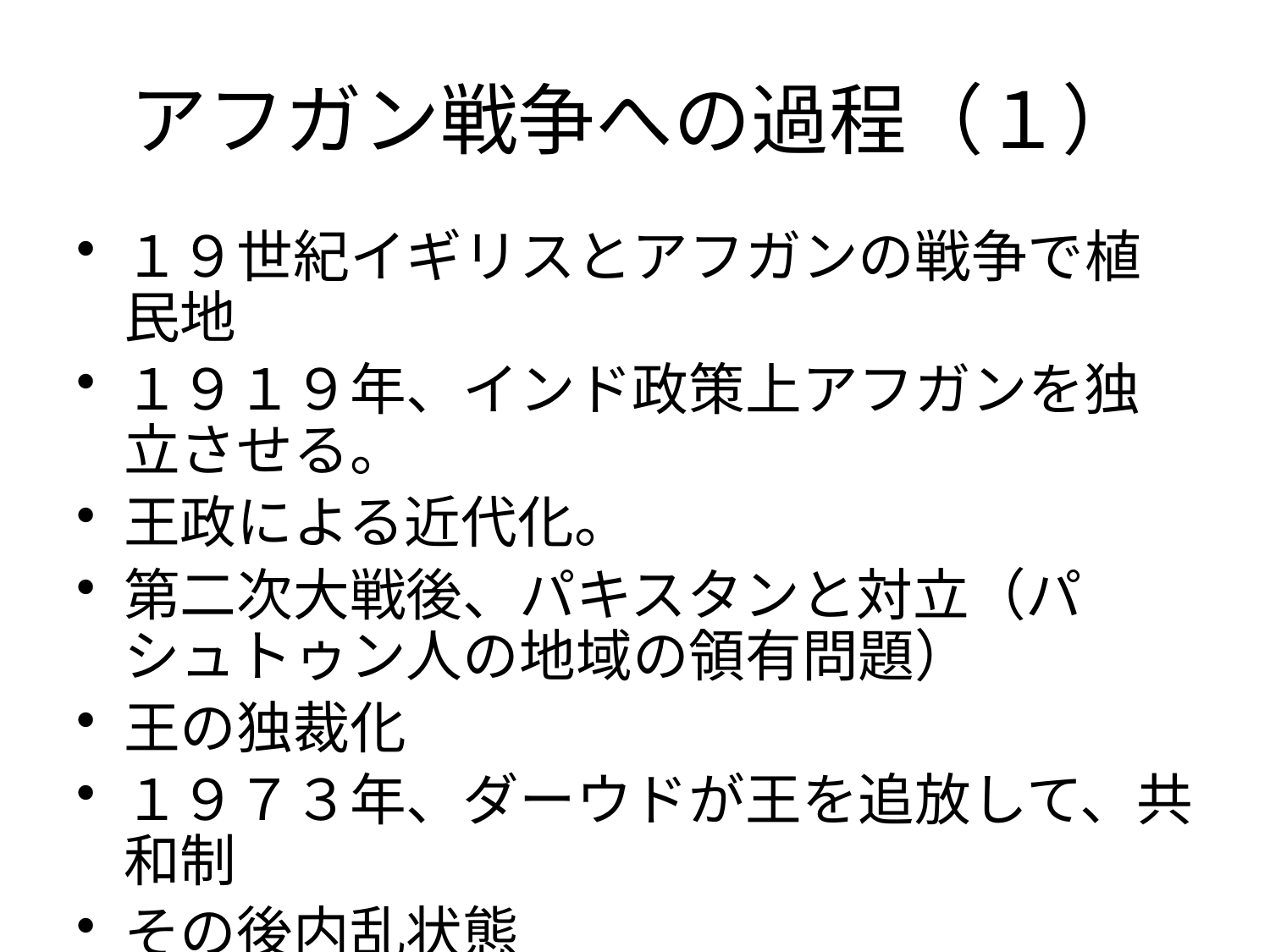

# アフガン戦争への過程（１）
１９世紀イギリスとアフガンの戦争で植民地
１９１９年、インド政策上アフガンを独立させる。
王政による近代化。
第二次大戦後、パキスタンと対立（パシュトゥン人の地域の領有問題）
王の独裁化
１９７３年、ダーウドが王を追放して、共和制
その後内乱状態